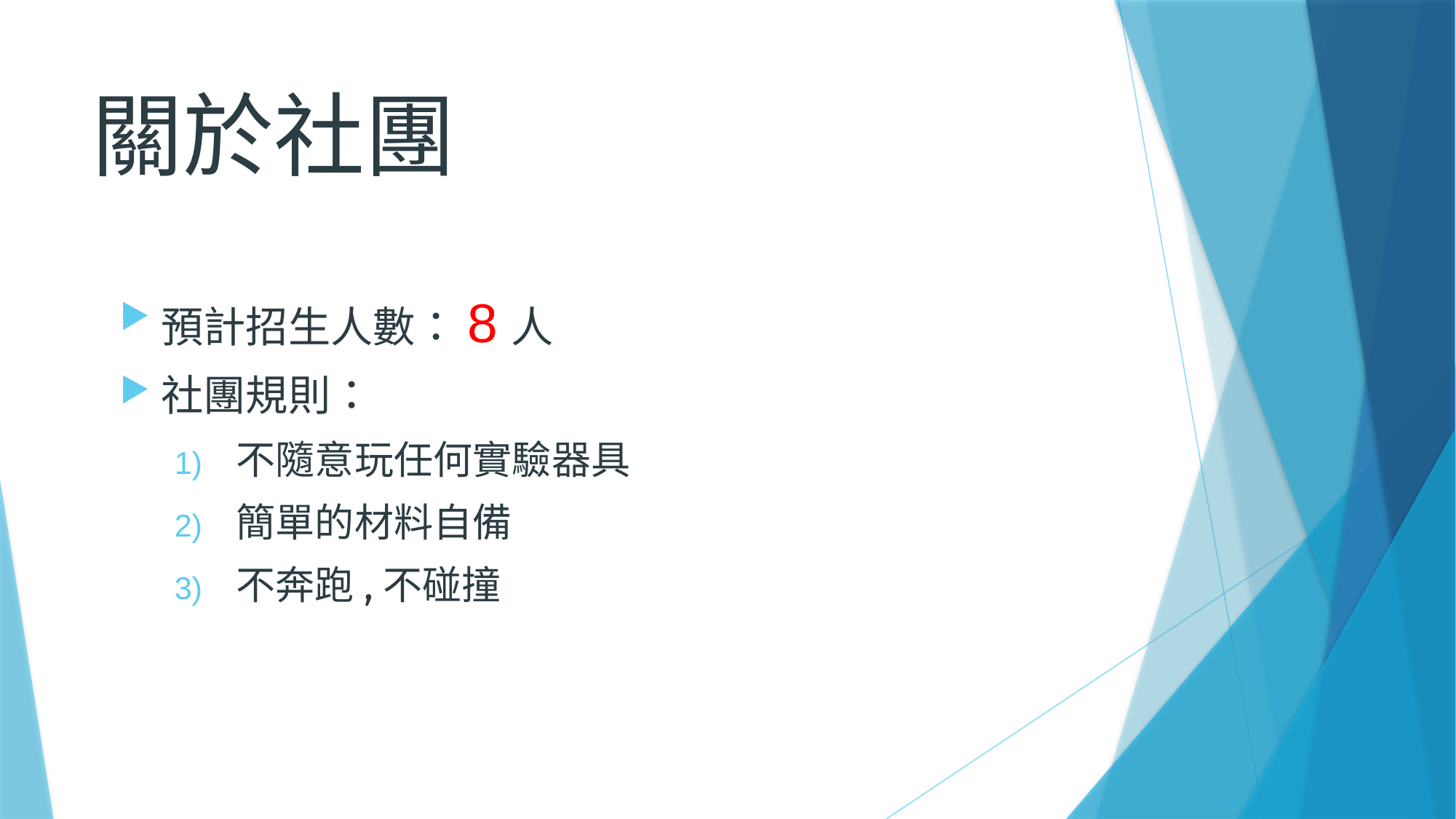

# 關於社團
預計招生人數：8人
社團規則：
不隨意玩任何實驗器具
簡單的材料自備
不奔跑,不碰撞